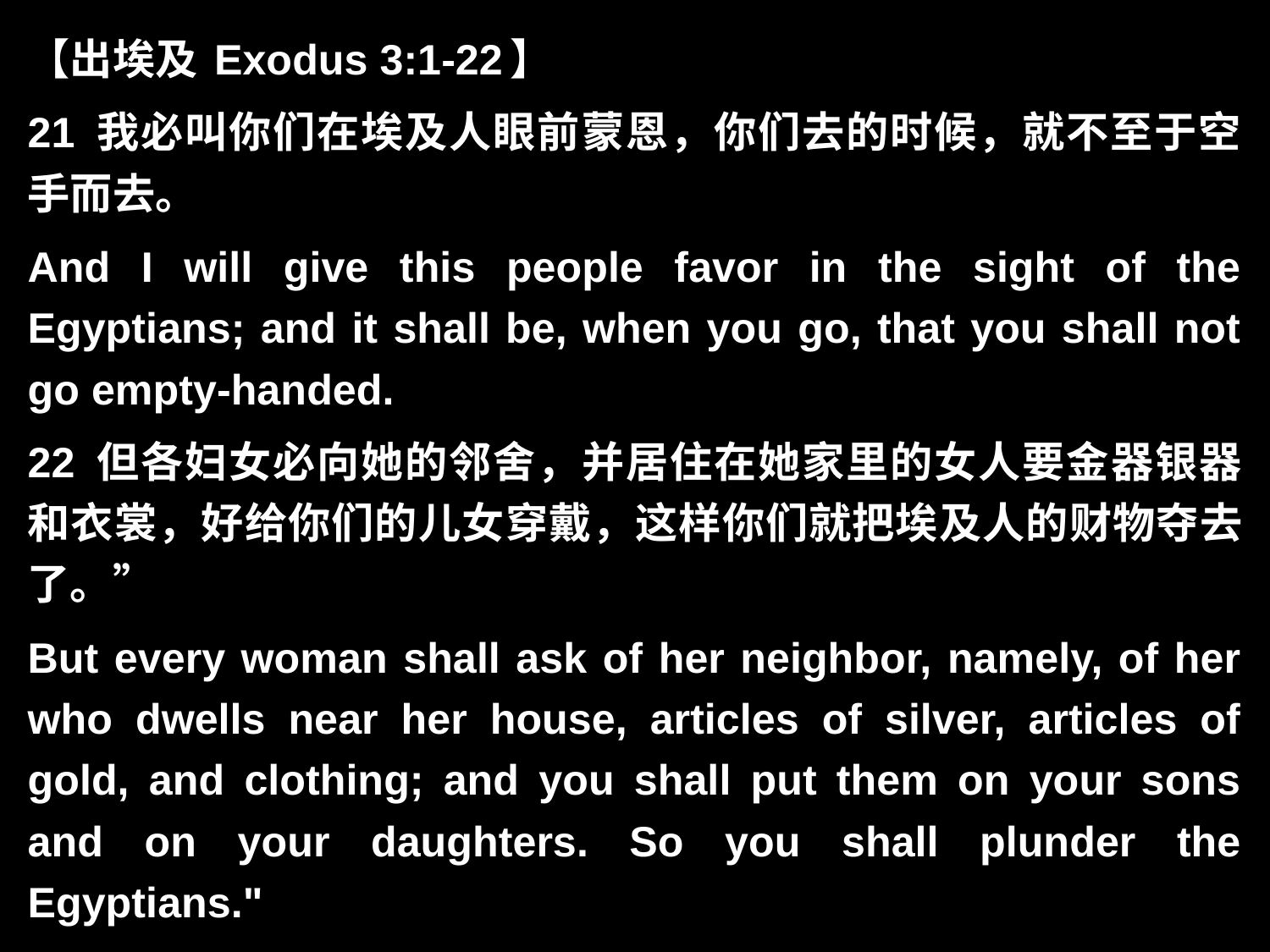

【出埃及 Exodus 3:1-22】
21 我必叫你们在埃及人眼前蒙恩，你们去的时候，就不至于空手而去。
And I will give this people favor in the sight of the Egyptians; and it shall be, when you go, that you shall not go empty-handed.
22 但各妇女必向她的邻舍，并居住在她家里的女人要金器银器和衣裳，好给你们的儿女穿戴，这样你们就把埃及人的财物夺去了。”
But every woman shall ask of her neighbor, namely, of her who dwells near her house, articles of silver, articles of gold, and clothing; and you shall put them on your sons and on your daughters. So you shall plunder the Egyptians."